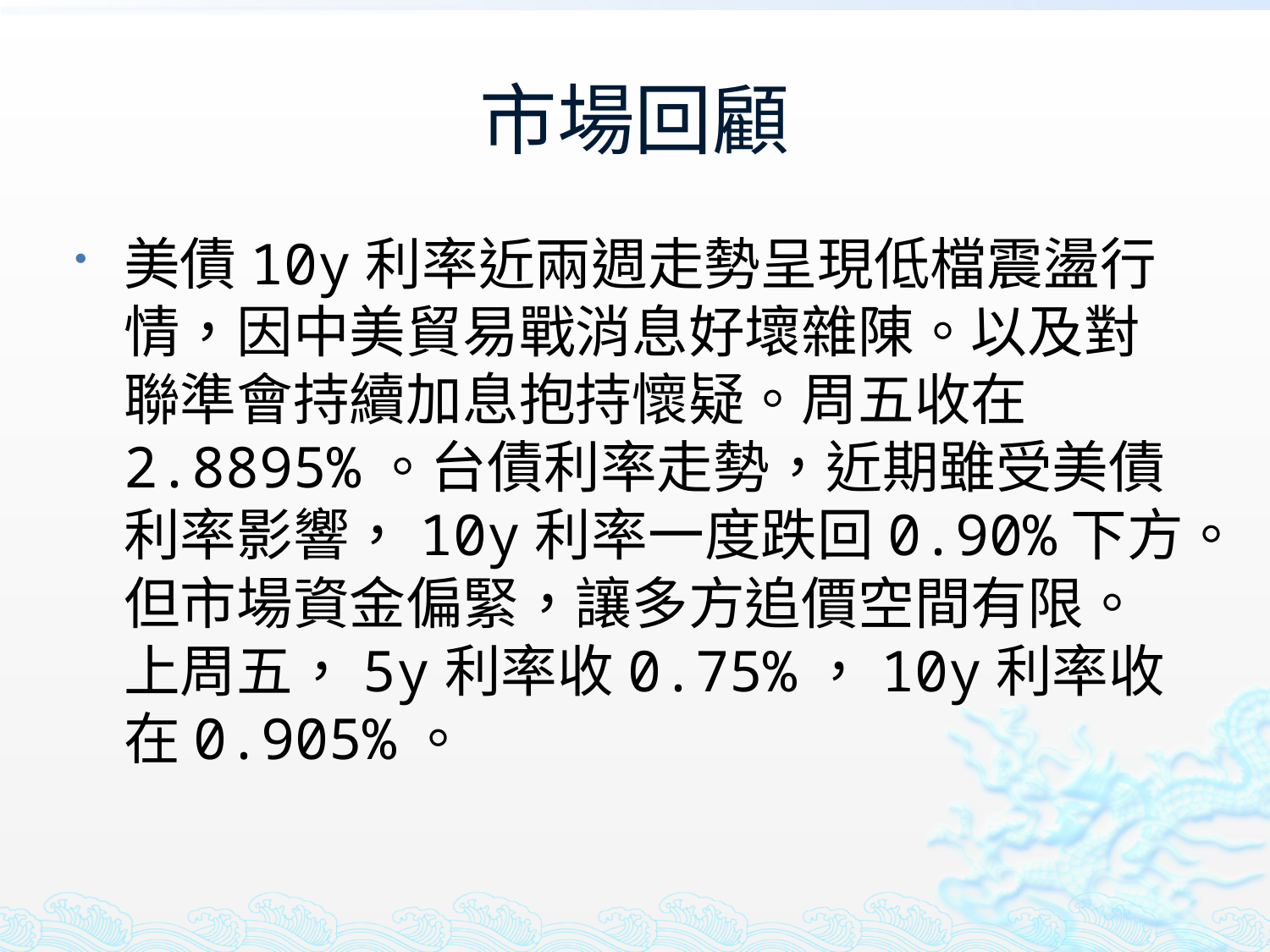

# 市場回顧
美債10y利率近兩週走勢呈現低檔震盪行情，因中美貿易戰消息好壞雜陳。以及對聯準會持續加息抱持懷疑。周五收在2.8895%。台債利率走勢，近期雖受美債利率影響，10y利率一度跌回0.90%下方。但市場資金偏緊，讓多方追價空間有限。上周五，5y利率收0.75%，10y利率收在0.905%。